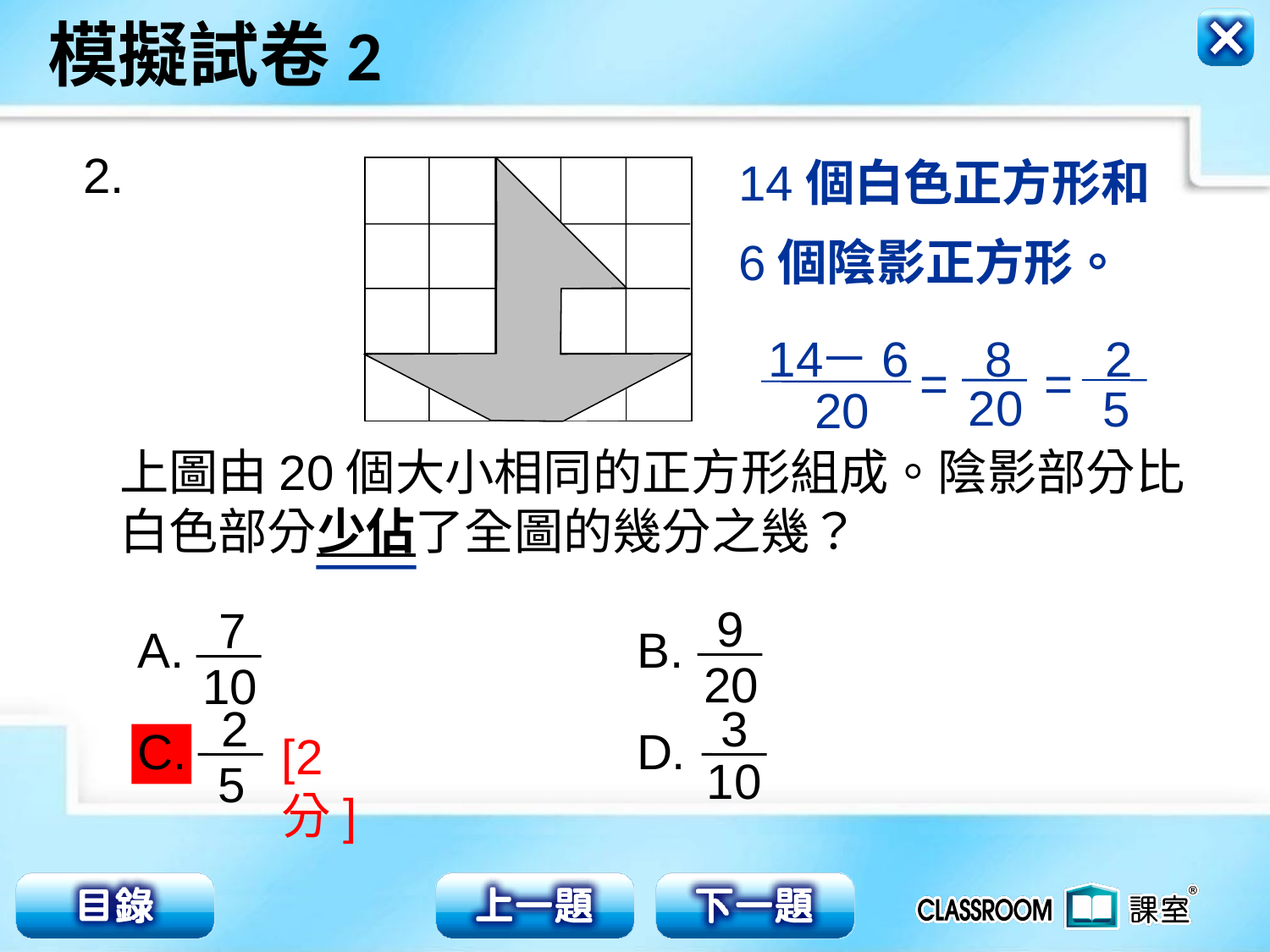

2.
14個白色正方形和
6個陰影正方形。

8
20

2
5

=       =
14
－6

20

    上圖由20個大小相同的正方形組成。陰影部分比
    白色部分少佔了全圖的幾分之幾？

9
20

7
10

A.                                 B.
C.                                 D.
2
5

3
10

[2分]